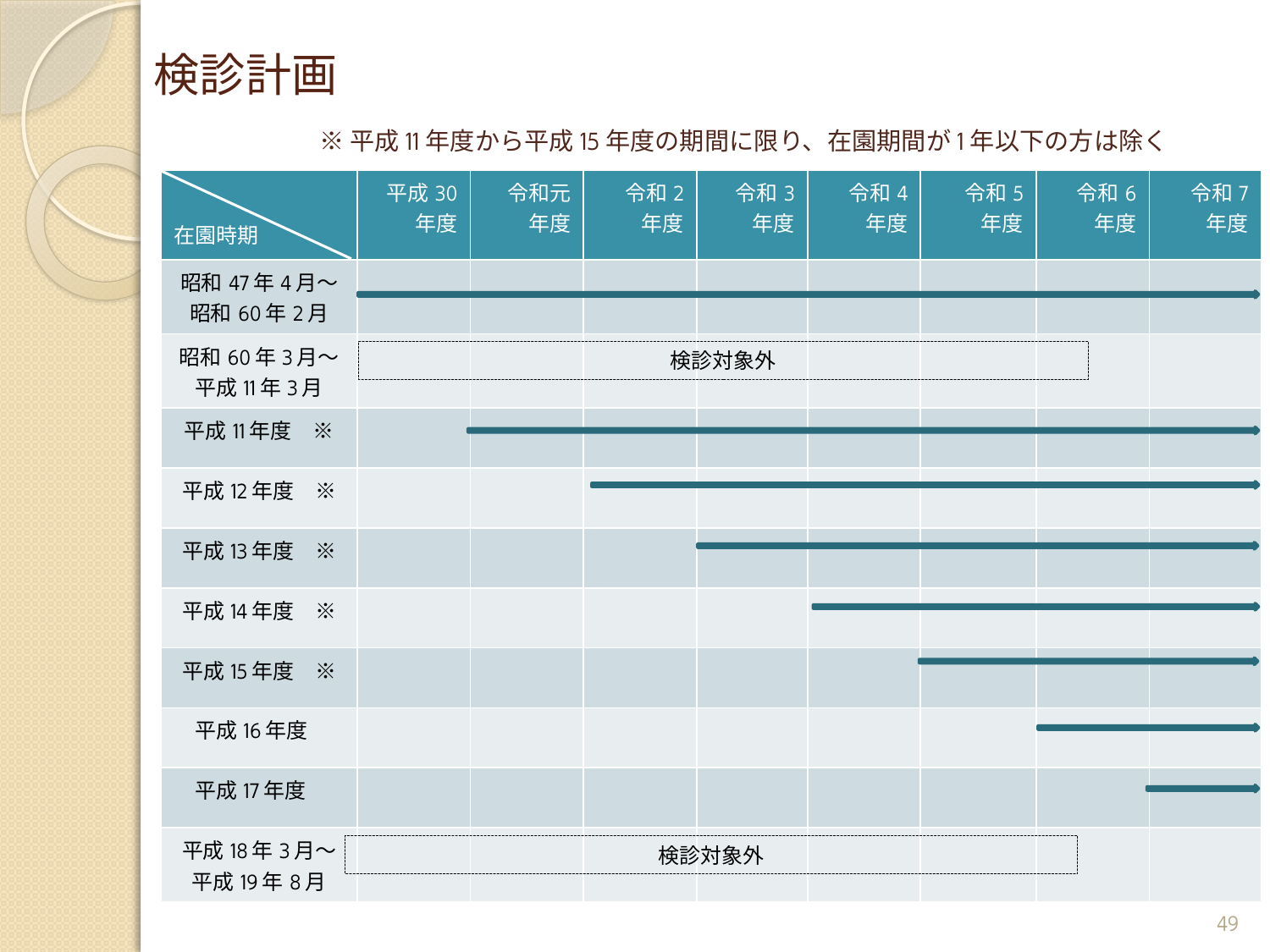

# 検診計画
※平成11年度から平成15年度の期間に限り、在園期間が1年以下の方は除く
| 在園時期 | 平成30 年度 | 令和元 年度 | 令和2 年度 | 令和3 年度 | 令和4 年度 | 令和5 年度 | 令和6 年度 | 令和7 年度 |
| --- | --- | --- | --- | --- | --- | --- | --- | --- |
| 昭和47年4月～ 昭和60年2月 |  |  |  |  |  |  |  |  |
| 昭和60年3月～ 平成11年3月 |  |  |  |  |  |  |  |  |
| 平成11年度　※ |  |  |  |  |  |  |  |  |
| 平成12年度　※ |  |  |  |  |  |  |  |  |
| 平成13年度　※ |  |  |  |  |  |  |  |  |
| 平成14年度　※ |  |  |  |  |  |  |  |  |
| 平成15年度　※ |  |  |  |  |  |  |  |  |
| 平成16年度 |  |  |  |  |  |  |  |  |
| 平成17年度 |  |  |  |  |  |  |  |  |
| 平成18年3月～ 平成19年8月 |  |  |  |  |  |  |  |  |

検診対象外

検診対象外
49